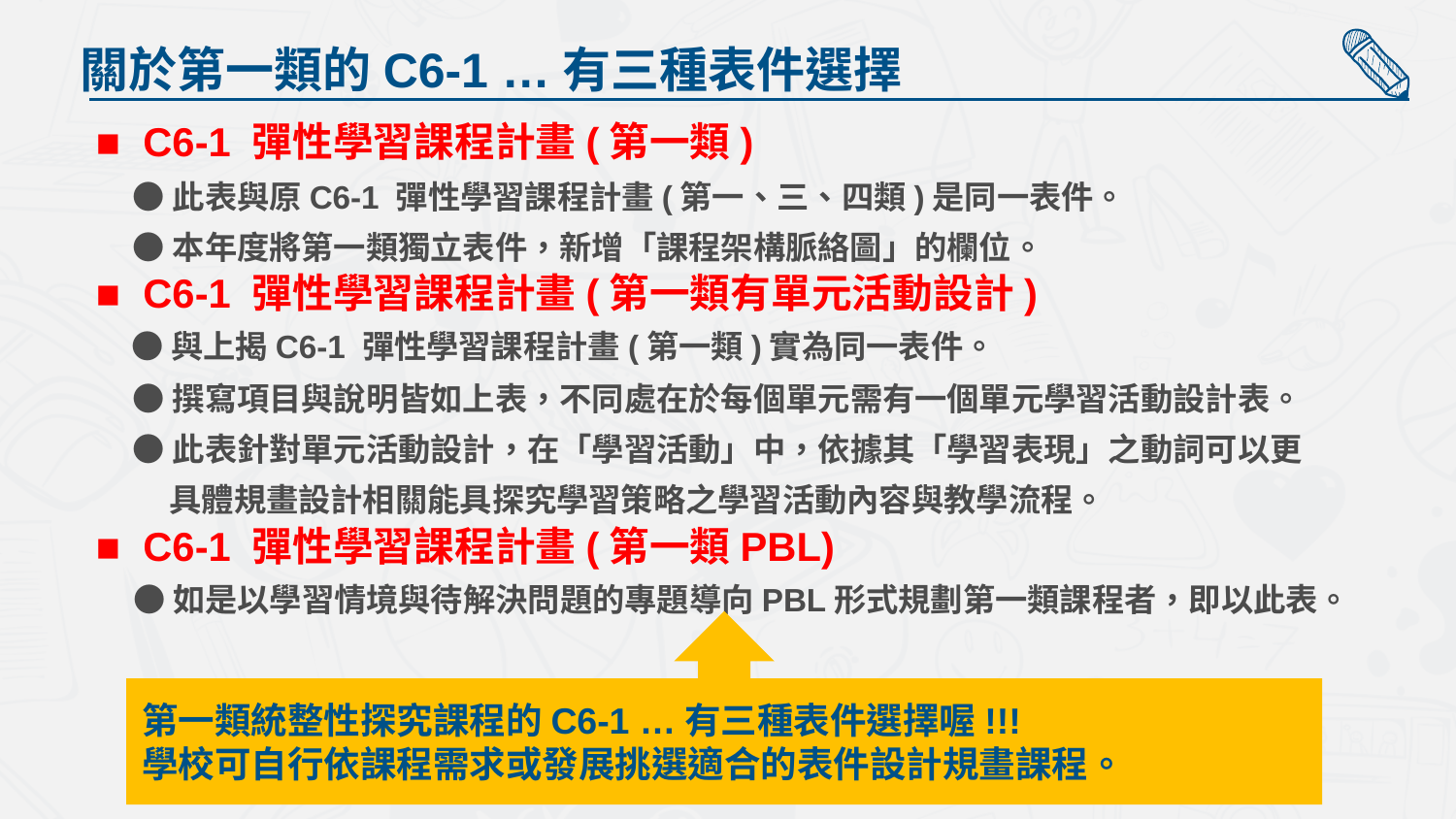

關於第一類的C6-1 …有三種表件選擇
■  C6-1 彈性學習課程計畫(第一類)
     ●此表與原C6-1 彈性學習課程計畫(第一、三、四類)是同一表件。
     ●本年度將第一類獨立表件，新增「課程架構脈絡圖」的欄位。
■  C6-1 彈性學習課程計畫(第一類有單元活動設計)
    ●與上揭C6-1 彈性學習課程計畫(第一類)實為同一表件。
     ●撰寫項目與說明皆如上表，不同處在於每個單元需有一個單元學習活動設計表。
     ●此表針對單元活動設計，在「學習活動」中，依據其「學習表現」之動詞可以更
         具體規畫設計相關能具探究學習策略之學習活動內容與教學流程。
■  C6-1 彈性學習課程計畫(第一類PBL)
    ●如是以學習情境與待解決問題的專題導向PBL形式規劃第一類課程者，即以此表。

第一類統整性探究課程的C6-1 …有三種表件選擇喔!!!
學校可自行依課程需求或發展挑選適合的表件設計規畫課程。